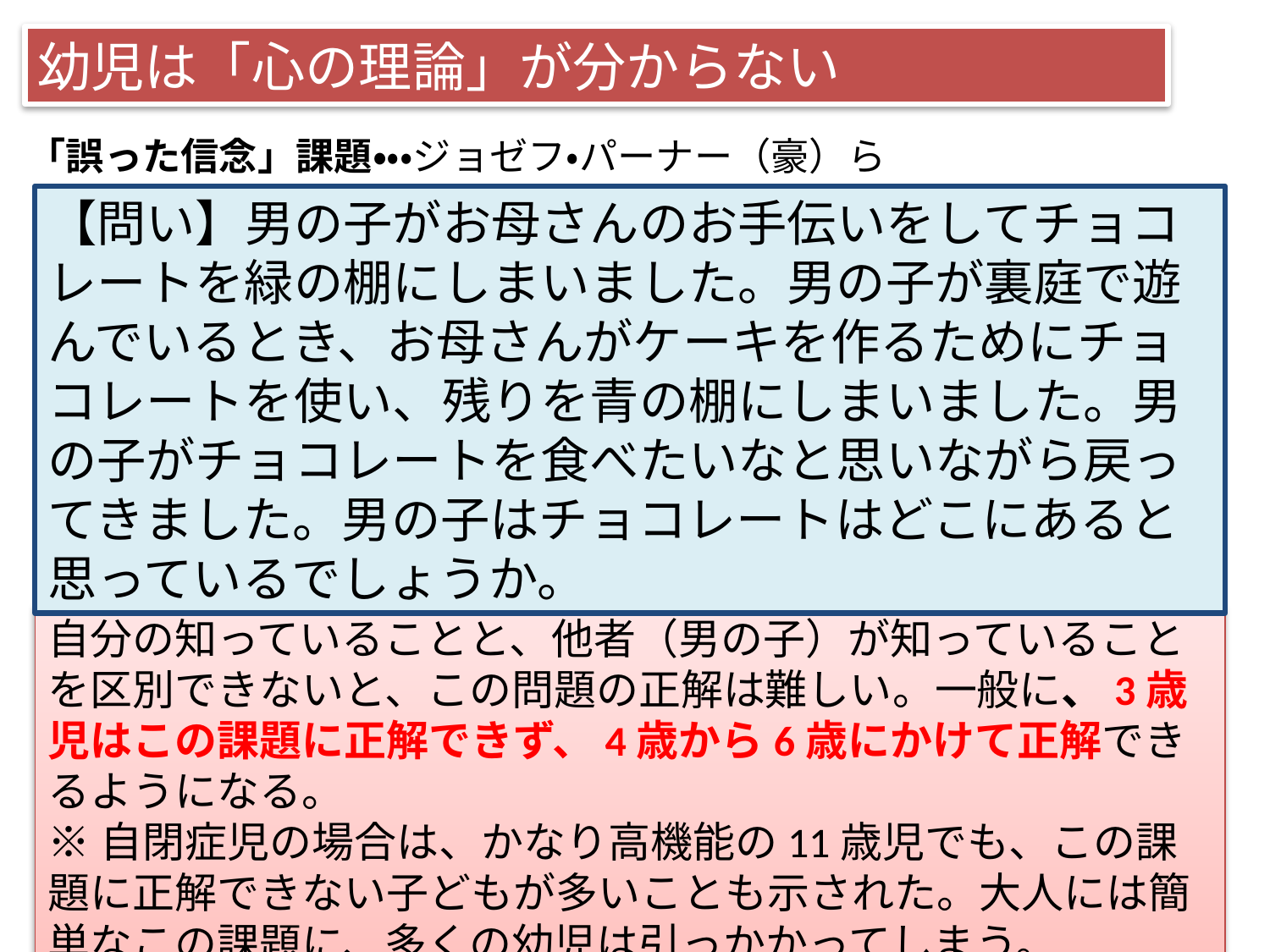

# 幼児は「心の理論」が分からない
「誤った信念」課題・・・ジョゼフ・パーナー（豪）ら
【問い】男の子がお母さんのお手伝いをしてチョコレートを緑の棚にしまいました。男の子が裏庭で遊んでいるとき、お母さんがケーキを作るためにチョコレートを使い、残りを青の棚にしまいました。男の子がチョコレートを食べたいなと思いながら戻ってきました。男の子はチョコレートはどこにあると思っているでしょうか。
自分の知っていることと、他者（男の子）が知っていることを区別できないと、この問題の正解は難しい。一般に、3歳児はこの課題に正解できず、4歳から6歳にかけて正解できるようになる。
※自閉症児の場合は、かなり高機能の11歳児でも、この課題に正解できない子どもが多いことも示された。大人には簡単なこの課題に、多くの幼児は引っかかってしまう。